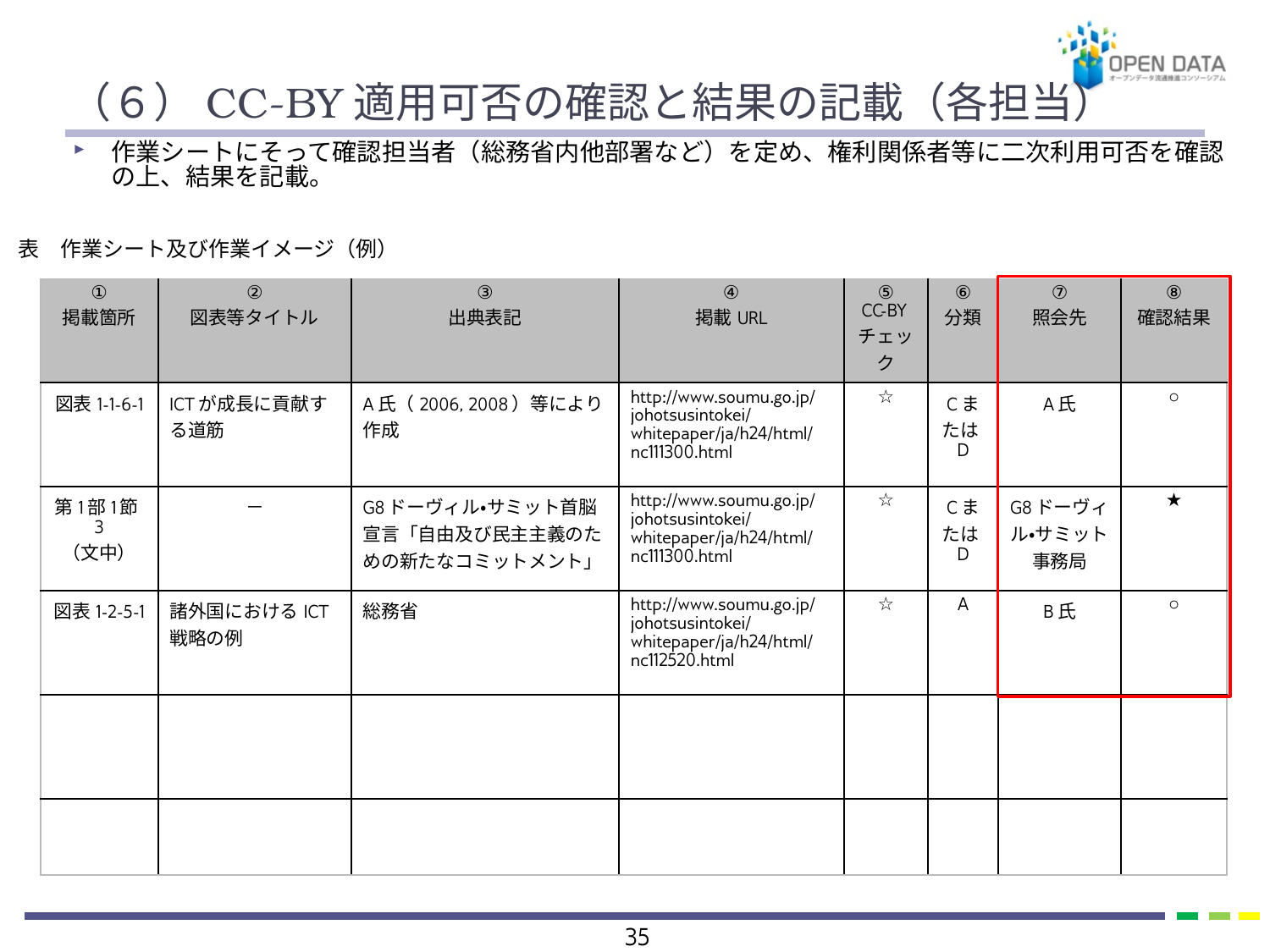

# （６）CC-BY適用可否の確認と結果の記載（各担当）
作業シートにそって確認担当者（総務省内他部署など）を定め、権利関係者等に二次利用可否を確認の上、結果を記載。

表　作業シート及び作業イメージ（例）

| ① 掲載箇所 | ② 図表等タイトル | ③ 出典表記 | ④ 掲載URL | ⑤ CC-BYチェック | ⑥ 分類 | ⑦ 照会先 | ⑧ 確認結果 |
| --- | --- | --- | --- | --- | --- | --- | --- |
| 図表1-1-6-1 | ICTが成長に貢献する道筋 | A氏（2006, 2008）等により作成 | http://www.soumu.go.jp/johotsusintokei/whitepaper/ja/h24/html/nc111300.html | ☆ | CまたはD | A氏 | ○ |
| 第1部1節3 （文中） | － | G8ドーヴィル・サミット首脳宣言「自由及び民主主義のための新たなコミットメント」 | http://www.soumu.go.jp/johotsusintokei/whitepaper/ja/h24/html/nc111300.html | ☆ | CまたはD | G8ドーヴィル・サミット事務局 | ★ |
| 図表1-2-5-1 | 諸外国におけるICT戦略の例 | 総務省 | http://www.soumu.go.jp/johotsusintokei/whitepaper/ja/h24/html/nc112520.html | ☆ | A | B氏 | ○ |
|  |  |  |  |  |  |  |  |
|  |  |  |  |  |  |  |  |
35